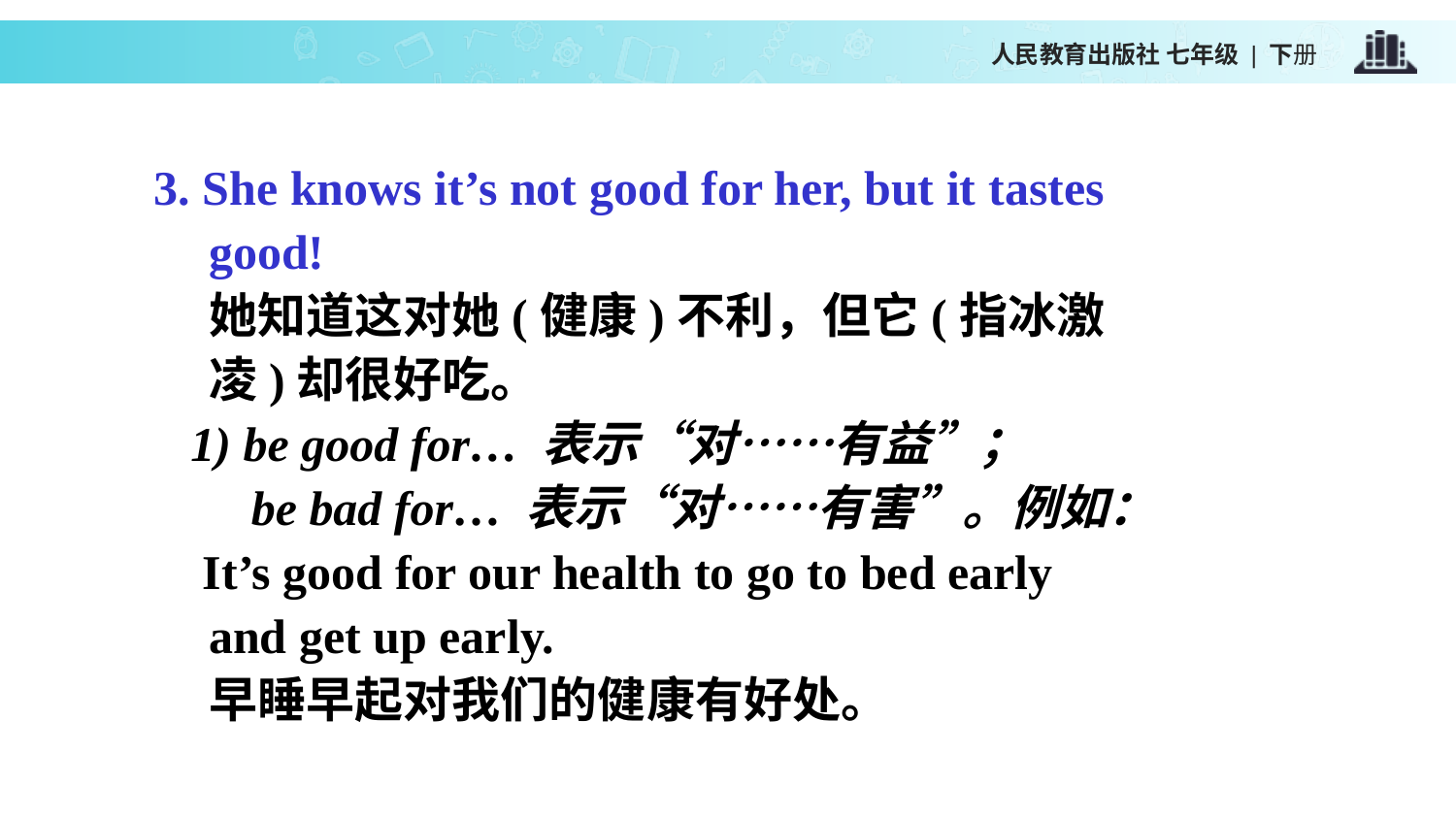

3. She knows it’s not good for her, but it tastes good!
    她知道这对她(健康)不利，但它(指冰激凌)却很好吃。
   1) be good for… 表示“对……有益”；
        be bad for… 表示“对……有害”。例如：
    It’s good for our health to go to bed early and get up early.
    早睡早起对我们的健康有好处。